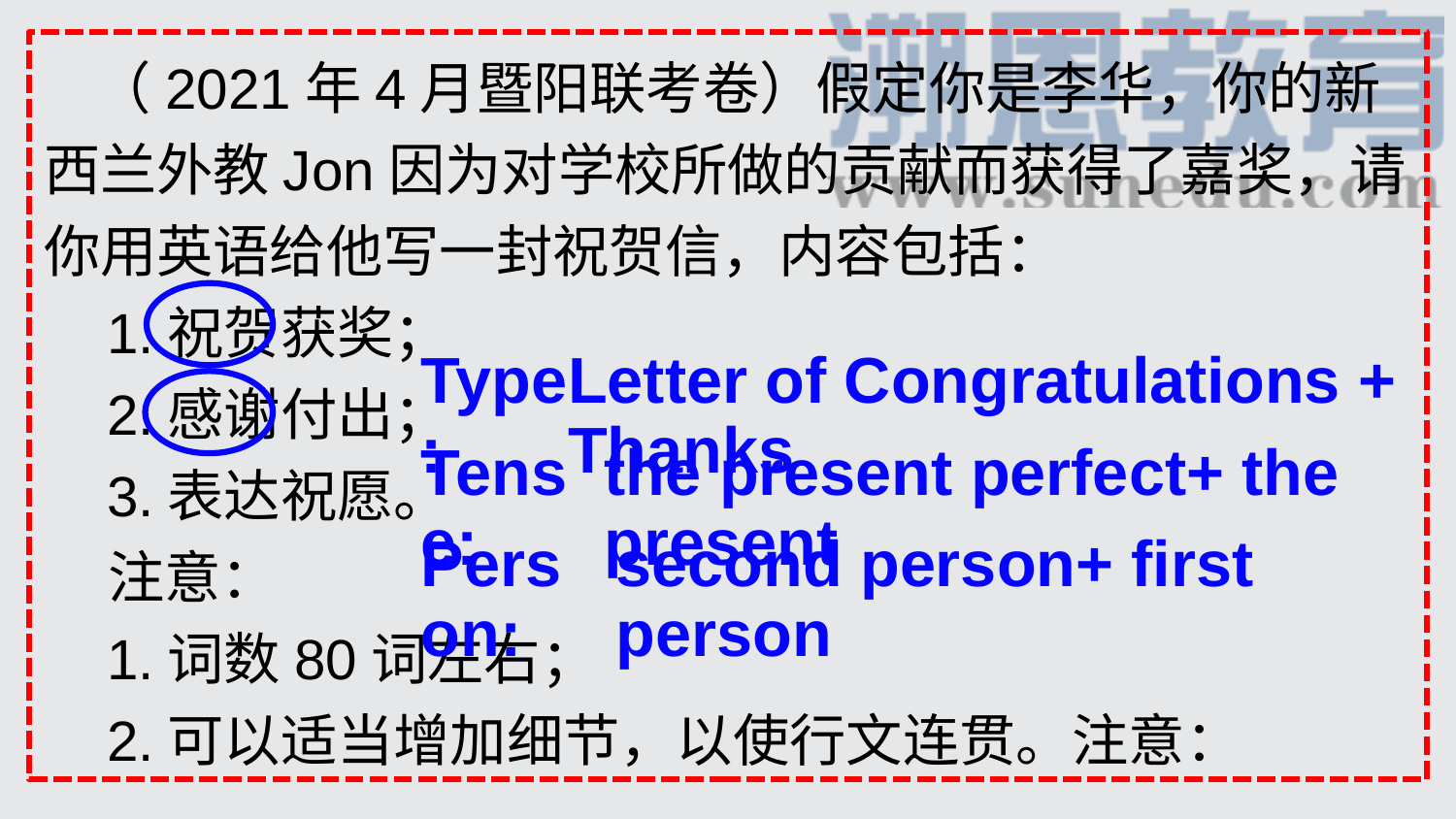

（2021年4月暨阳联考卷）假定你是李华，你的新西兰外教Jon因为对学校所做的贡献而获得了嘉奖，请你用英语给他写一封祝贺信，内容包括：
    1.祝贺获奖；
    2.感谢付出；
    3.表达祝愿。
    注意：
    1.词数80词左右；
    2.可以适当增加细节，以使行文连贯。注意：

Type:
 Letter of Congratulations +  Thanks

Tense:
the present perfect+ the present
Person:
second person+ first person